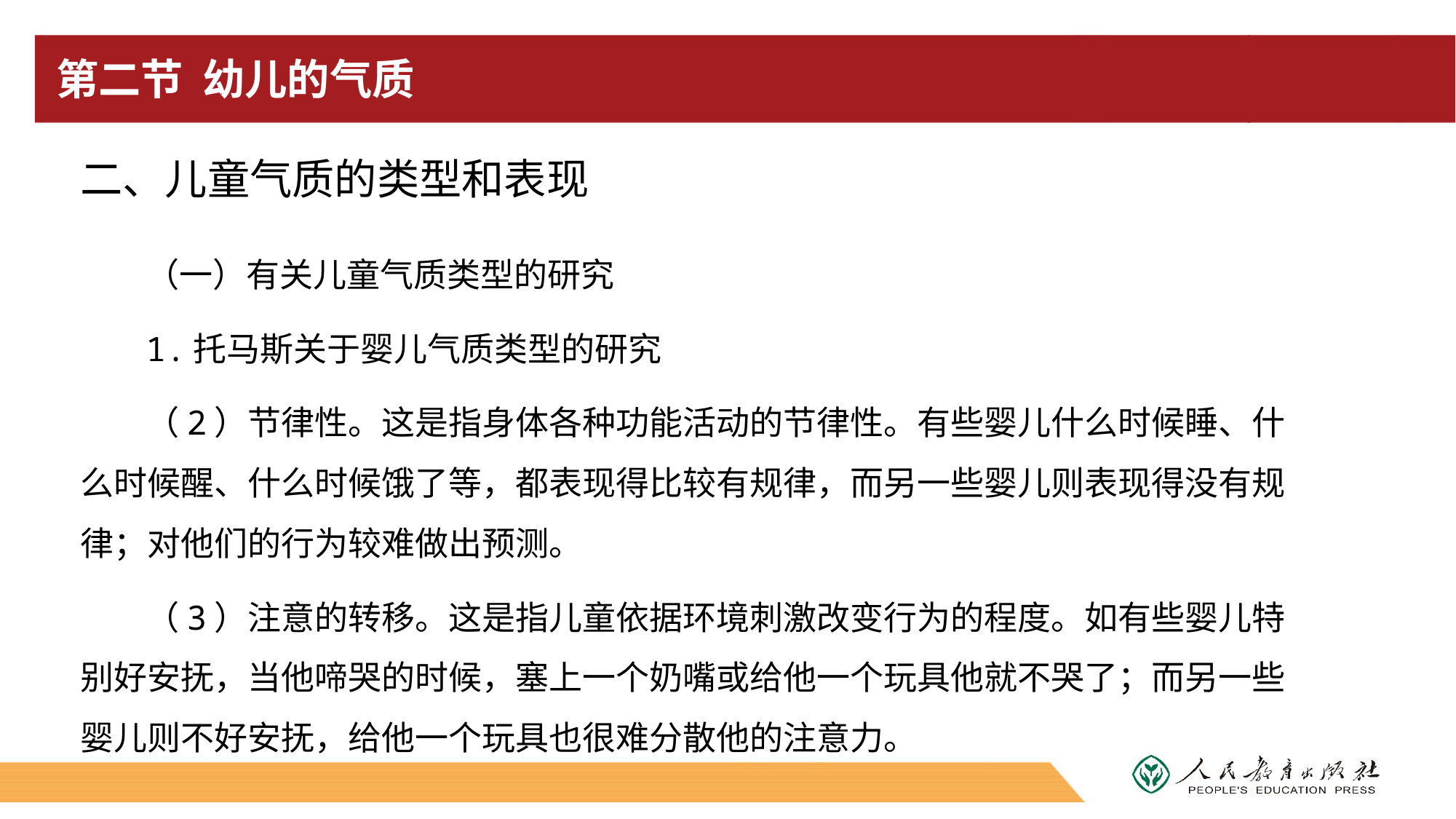

# 第二节  幼儿的气质
二、儿童气质的类型和表现
（一）有关儿童气质类型的研究
1.托马斯关于婴儿气质类型的研究
（2）节律性。这是指身体各种功能活动的节律性。有些婴儿什么时候睡、什么时候醒、什么时候饿了等，都表现得比较有规律，而另一些婴儿则表现得没有规律；对他们的行为较难做出预测。
（3）注意的转移。这是指儿童依据环境刺激改变行为的程度。如有些婴儿特别好安抚，当他啼哭的时候，塞上一个奶嘴或给他一个玩具他就不哭了；而另一些婴儿则不好安抚，给他一个玩具也很难分散他的注意力。